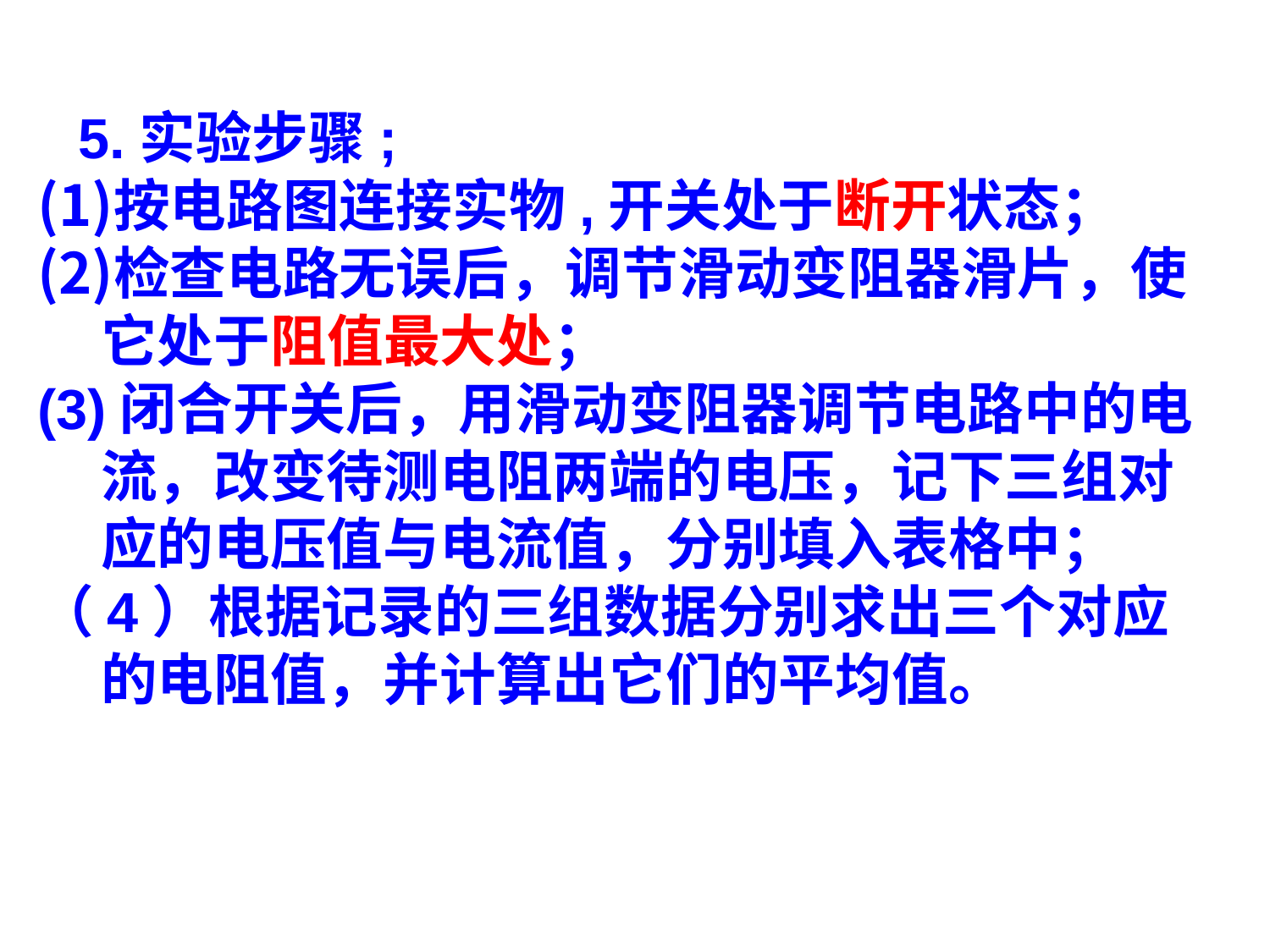

5.实验步骤;
按电路图连接实物,开关处于断开状态；
检查电路无误后，调节滑动变阻器滑片，使它处于阻值最大处；
(3)闭合开关后，用滑动变阻器调节电路中的电流，改变待测电阻两端的电压，记下三组对应的电压值与电流值，分别填入表格中；
（4）根据记录的三组数据分别求出三个对应的电阻值，并计算出它们的平均值。